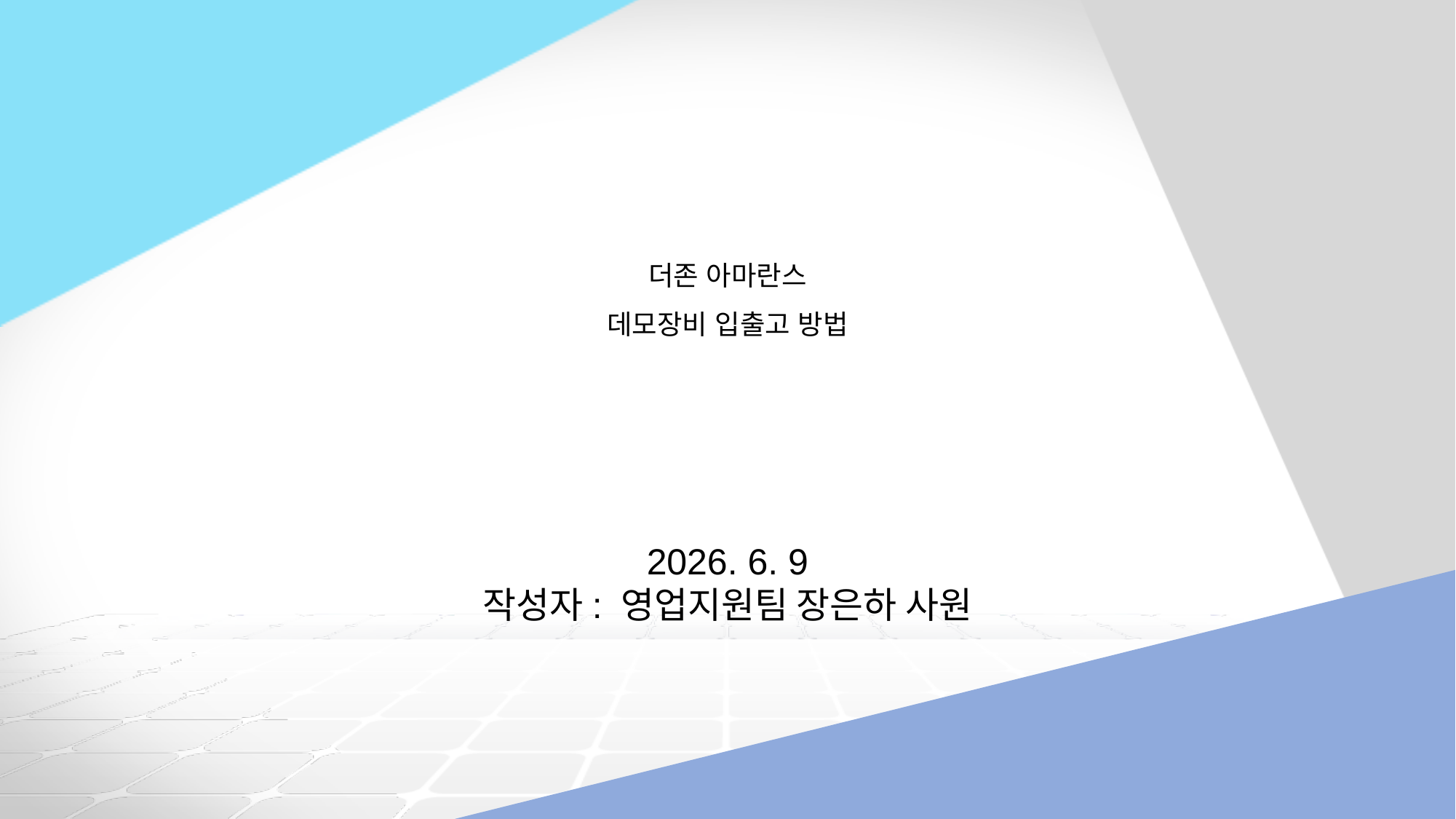

더존 아마란스
데모장비 입출고 방법
2026. 6. 9
작성자: 영업지원팀 장은하 사원